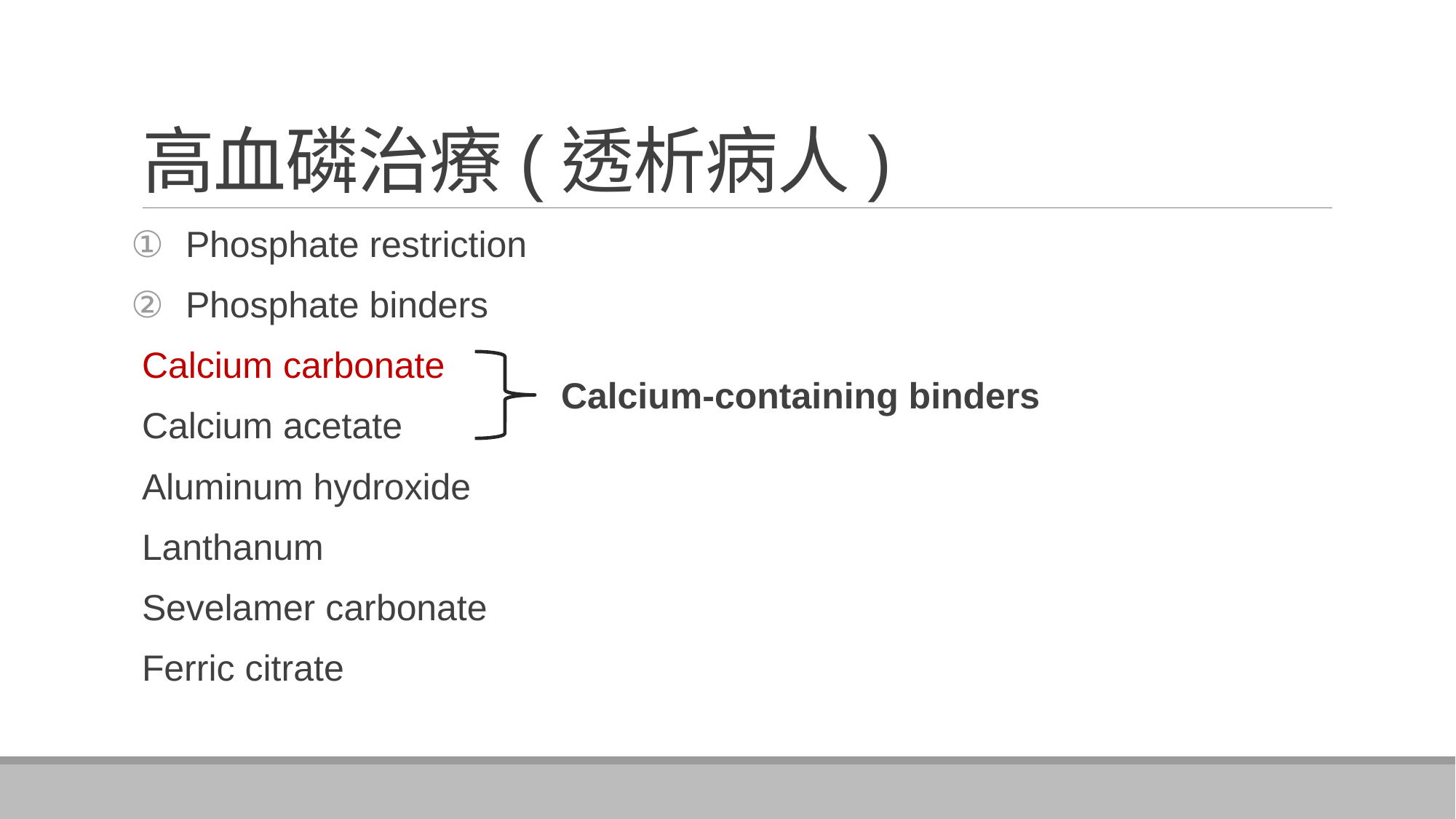

# 高血磷治療(透析病人)
Phosphate restriction
Phosphate binders
Calcium carbonate
Calcium acetate
Aluminum hydroxide
Lanthanum
Sevelamer carbonate
Ferric citrate

Calcium-containing binders